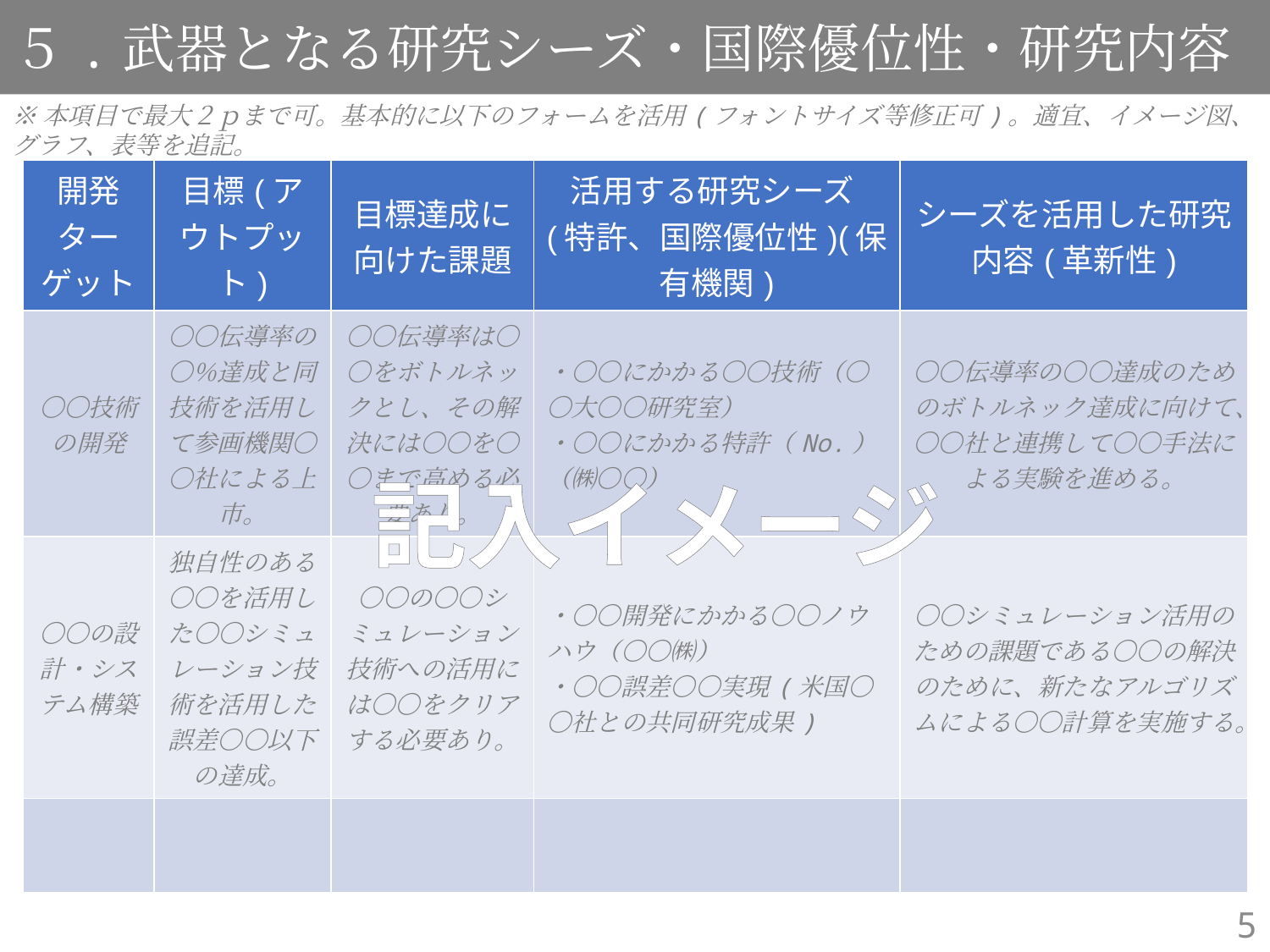

５.武器となる研究シーズ・国際優位性・研究内容
※本項目で最大２ｐまで可。基本的に以下のフォームを活用(フォントサイズ等修正可)。適宜、イメージ図、グラフ、表等を追記。
| 開発ターゲット | 目標(アウトプット) | 目標達成に向けた課題 | 活用する研究シーズ(特許、国際優位性)(保有機関) | シーズを活用した研究内容(革新性) |
| --- | --- | --- | --- | --- |
| 〇〇技術の開発 | 〇〇伝導率の〇％達成と同技術を活用して参画機関〇〇社による上市。 | 〇〇伝導率は〇〇をボトルネックとし、その解決には〇〇を〇〇まで高める必要あり。 | ・〇〇にかかる〇〇技術（〇〇大〇〇研究室） ・〇〇にかかる特許（No.）（㈱〇〇） | 〇〇伝導率の〇〇達成のためのボトルネック達成に向けて、〇〇社と連携して〇〇手法による実験を進める。 |
| 〇〇の設計・システム構築 | 独自性のある〇〇を活用した〇〇シミュレーション技術を活用した誤差〇〇以下の達成。 | 〇〇の〇〇シミュレーション技術への活用には〇〇をクリアする必要あり。 | ・〇〇開発にかかる〇〇ノウハウ（〇〇㈱） ・〇〇誤差〇〇実現(米国〇〇社との共同研究成果) | 〇〇シミュレーション活用のための課題である〇〇の解決のために、新たなアルゴリズムによる〇〇計算を実施する。 |
|  |  |  |  |  |
記入イメージ
5